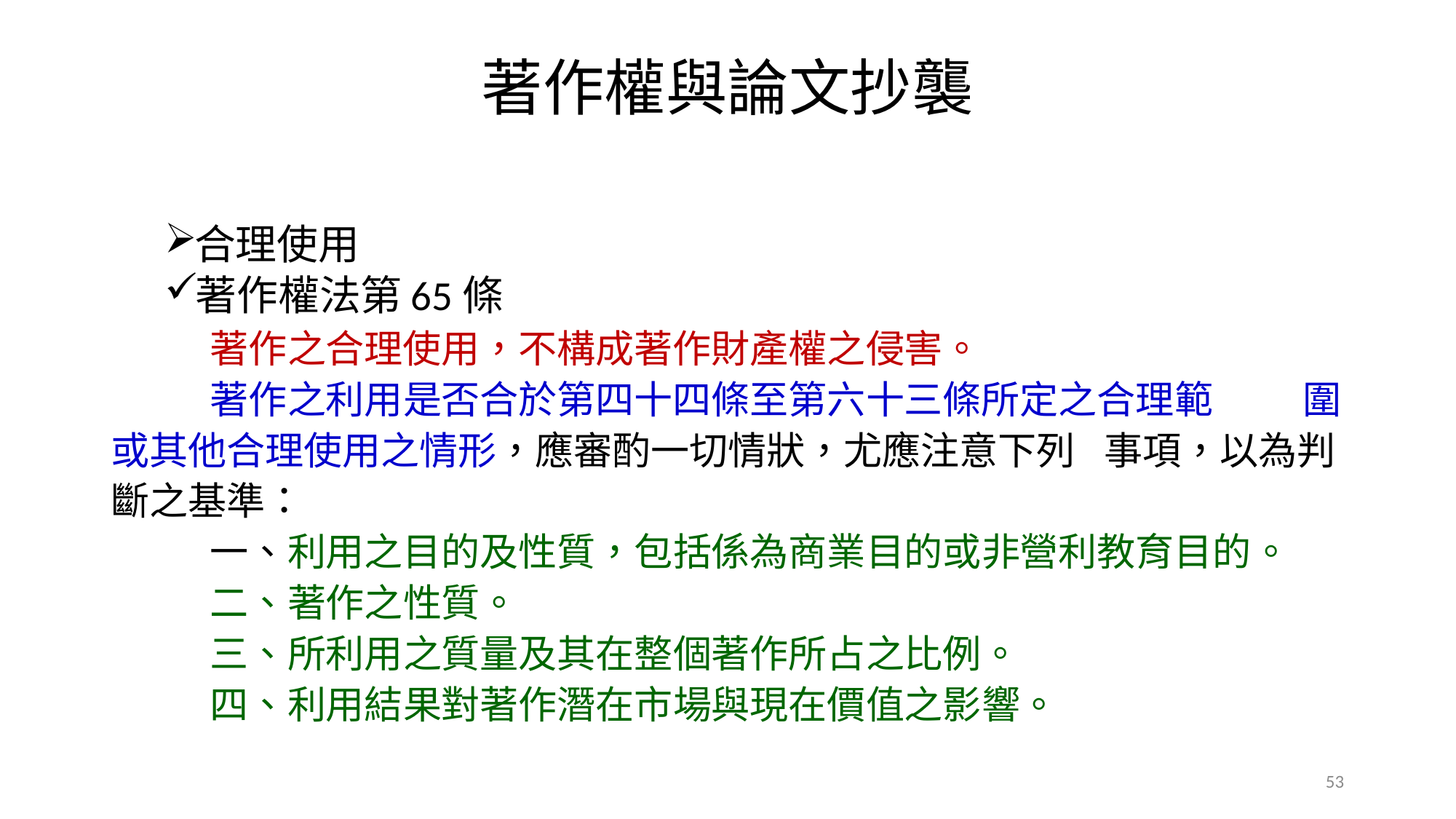

# 著作權與論文抄襲
合理使用
著作權法第65條
	著作之合理使用，不構成著作財產權之侵害。
	著作之利用是否合於第四十四條至第六十三條所定之合理範	圍或其他合理使用之情形，應審酌一切情狀，尤應注意下列	事項，以為判斷之基準：
	一、利用之目的及性質，包括係為商業目的或非營利教育目的。
	二、著作之性質。
	三、所利用之質量及其在整個著作所占之比例。
	四、利用結果對著作潛在市場與現在價值之影響。
53